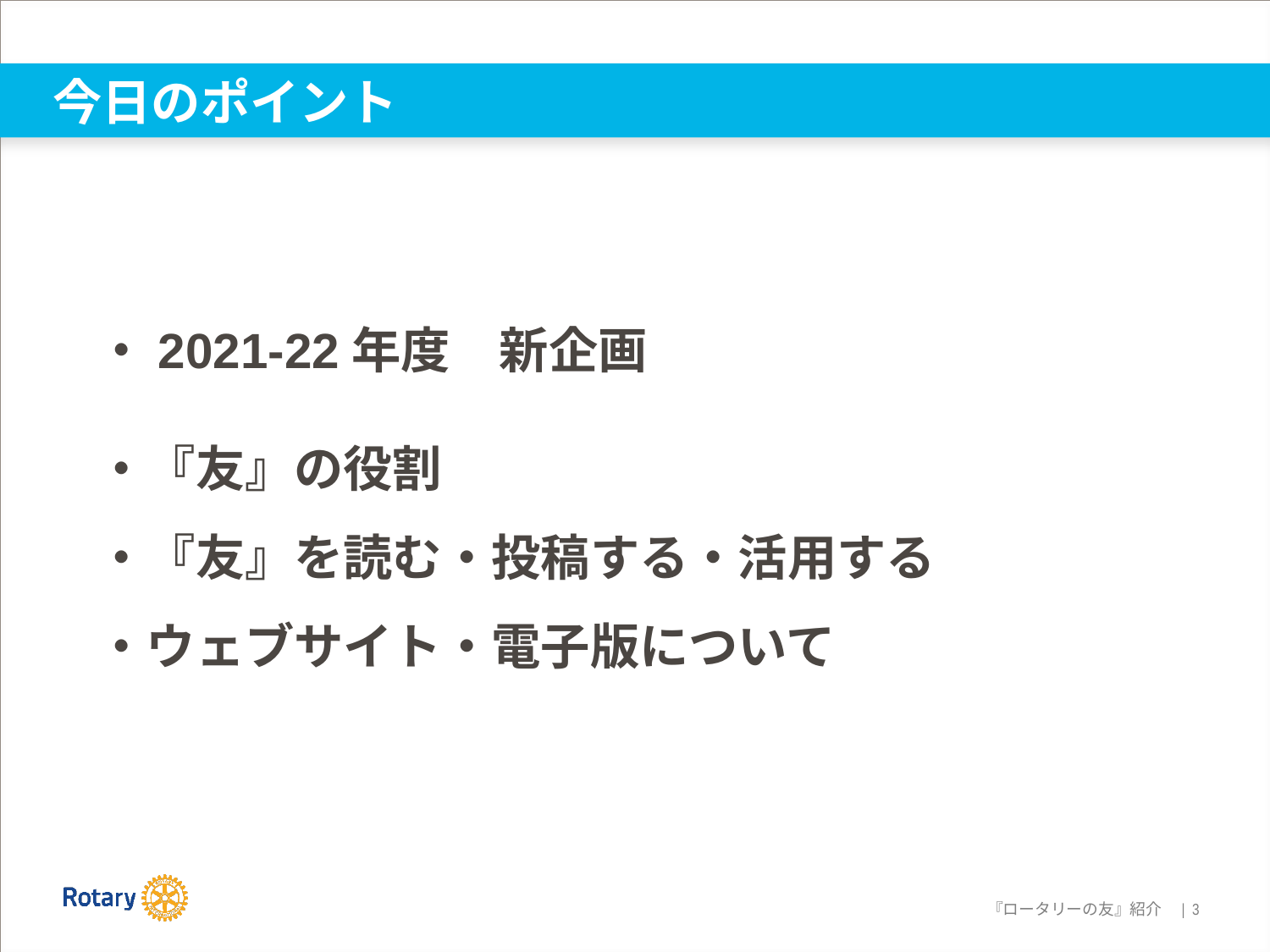

# 今日のポイント

・2021-22年度　新企画
・『友』の役割
・『友』を読む・投稿する・活用する
・ウェブサイト・電子版について